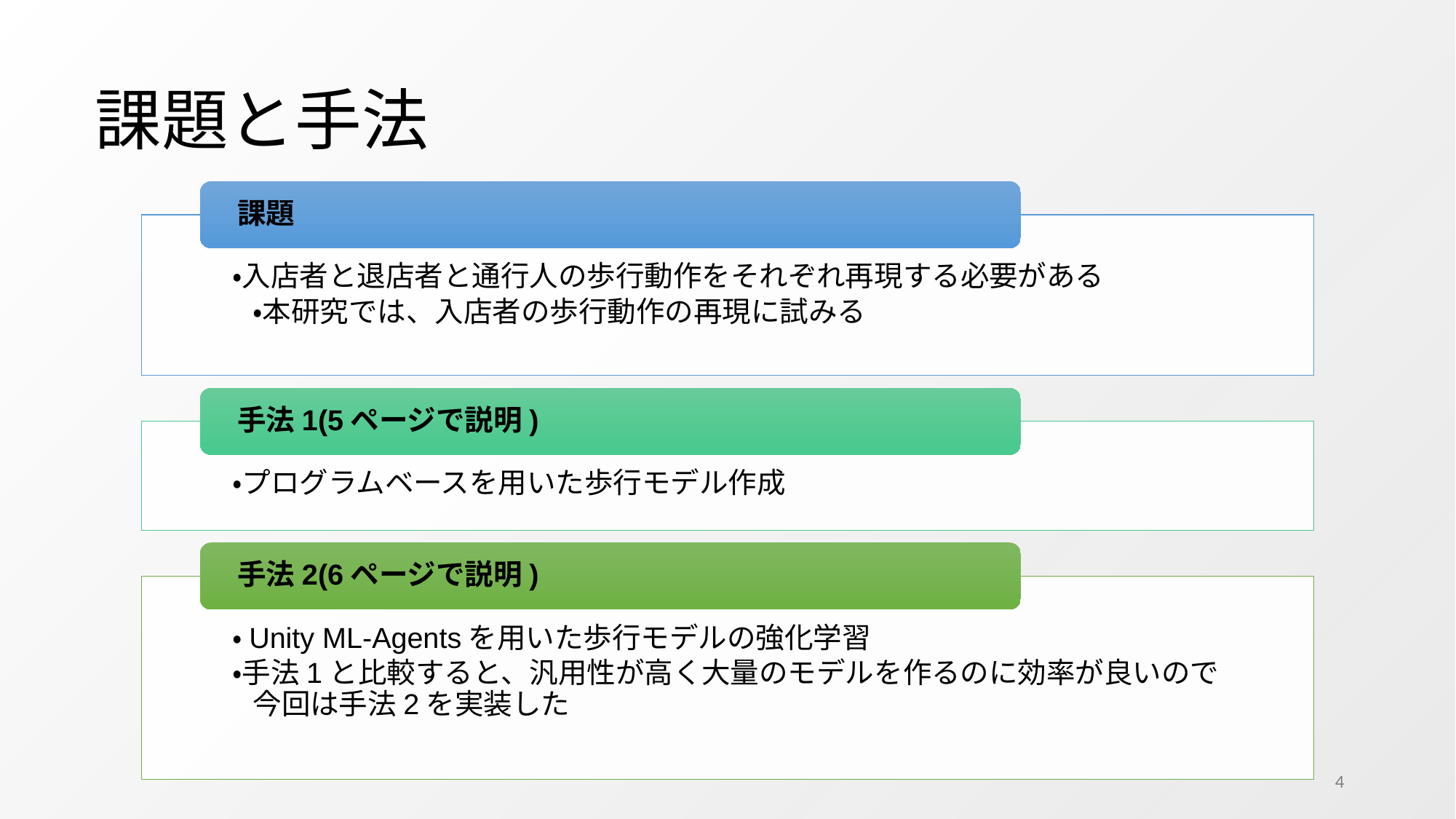

# 課題と手法
・入店者と退店者と通行人の歩行動作をそれぞれ再現する必要がある
・本研究では、入店者の歩行動作の再現に試みる
課題
・プログラムベースを用いた歩行モデル作成
手法1(5ページで説明)
・Unity ML-Agentsを用いた歩行モデルの強化学習
・手法1と比較すると、汎用性が高く大量のモデルを作るのに効率が良いので今回は手法2を実装した
手法2(6ページで説明)
4